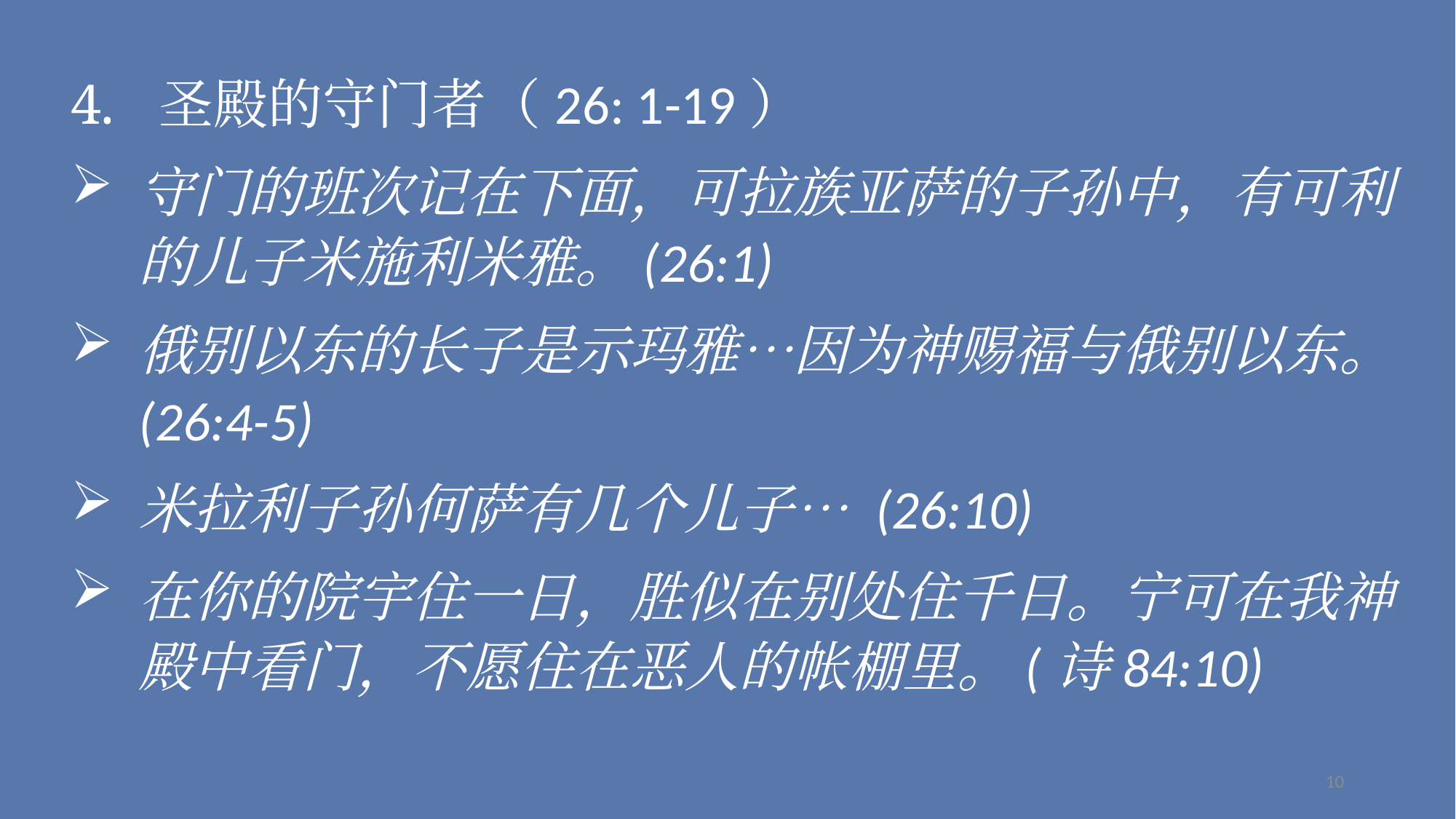

圣殿的守门者（26: 1-19）
守门的班次记在下面，可拉族亚萨的子孙中，有可利的儿子米施利米雅。(26:1)
俄别以东的长子是示玛雅…因为神赐福与俄别以东。(26:4-5)
米拉利子孙何萨有几个儿子… (26:10)
在你的院宇住一日，胜似在别处住千日。宁可在我神殿中看门，不愿住在恶人的帐棚里。(诗84:10)
10